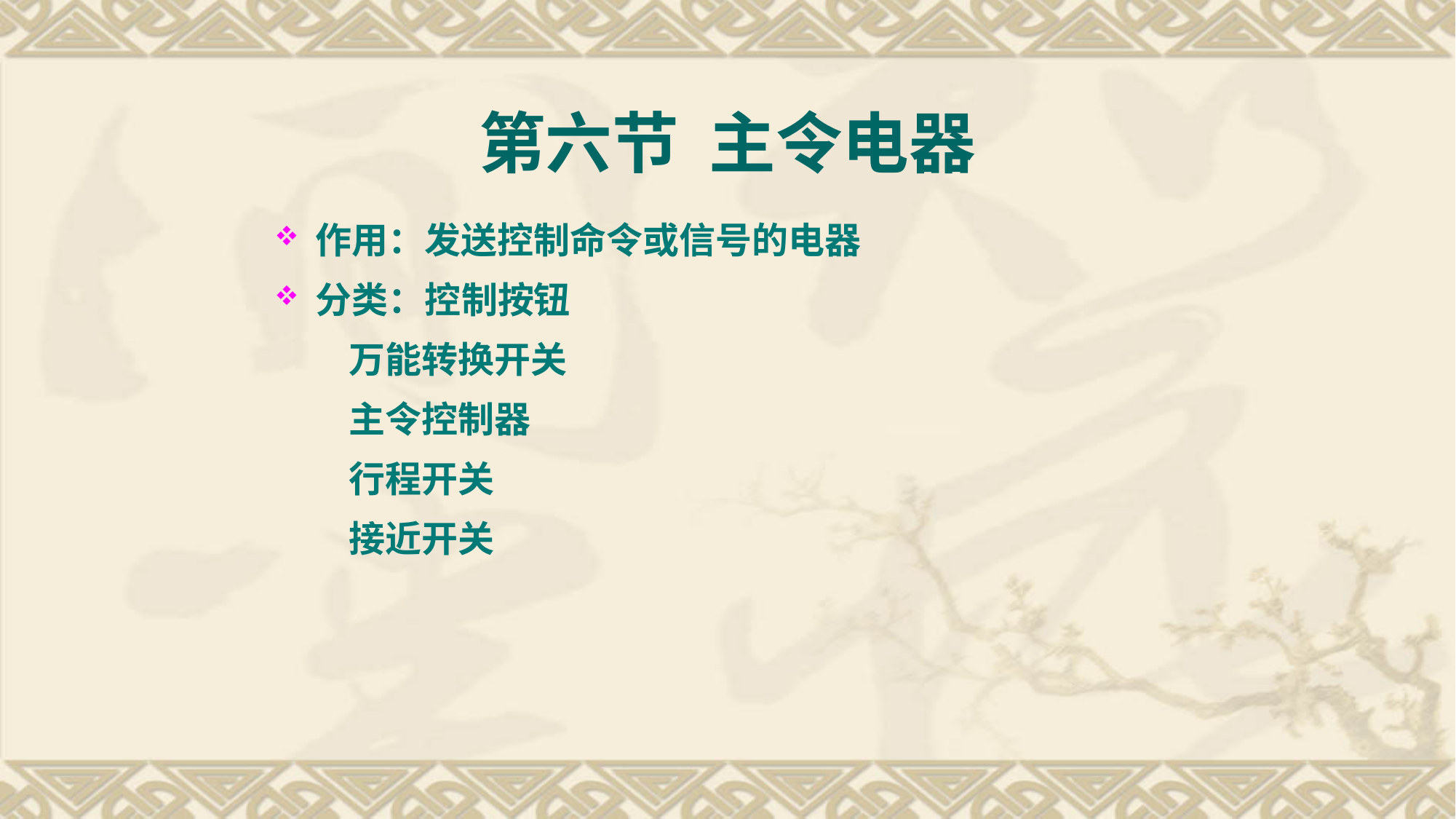

第六节  主令电器
作用：发送控制命令或信号的电器
分类：控制按钮
        万能转换开关
        主令控制器
        行程开关
        接近开关
57